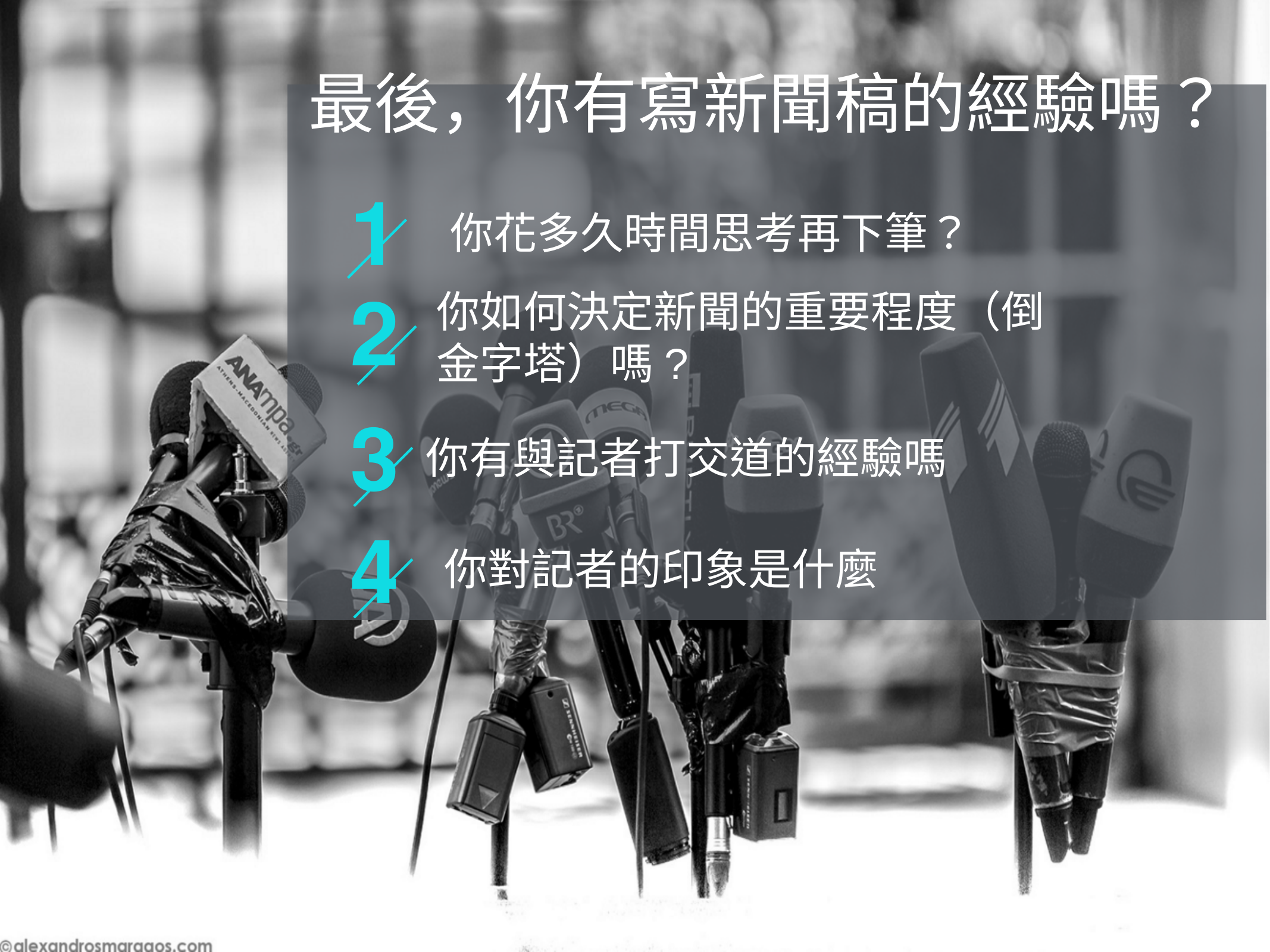

最後，你有寫新聞稿的經驗嗎？

1
你花多久時間思考再下筆？

2
你如何決定新聞的重要程度（倒金字塔）嗎?

3
你有與記者打交道的經驗嗎

4
你對記者的印象是什麼